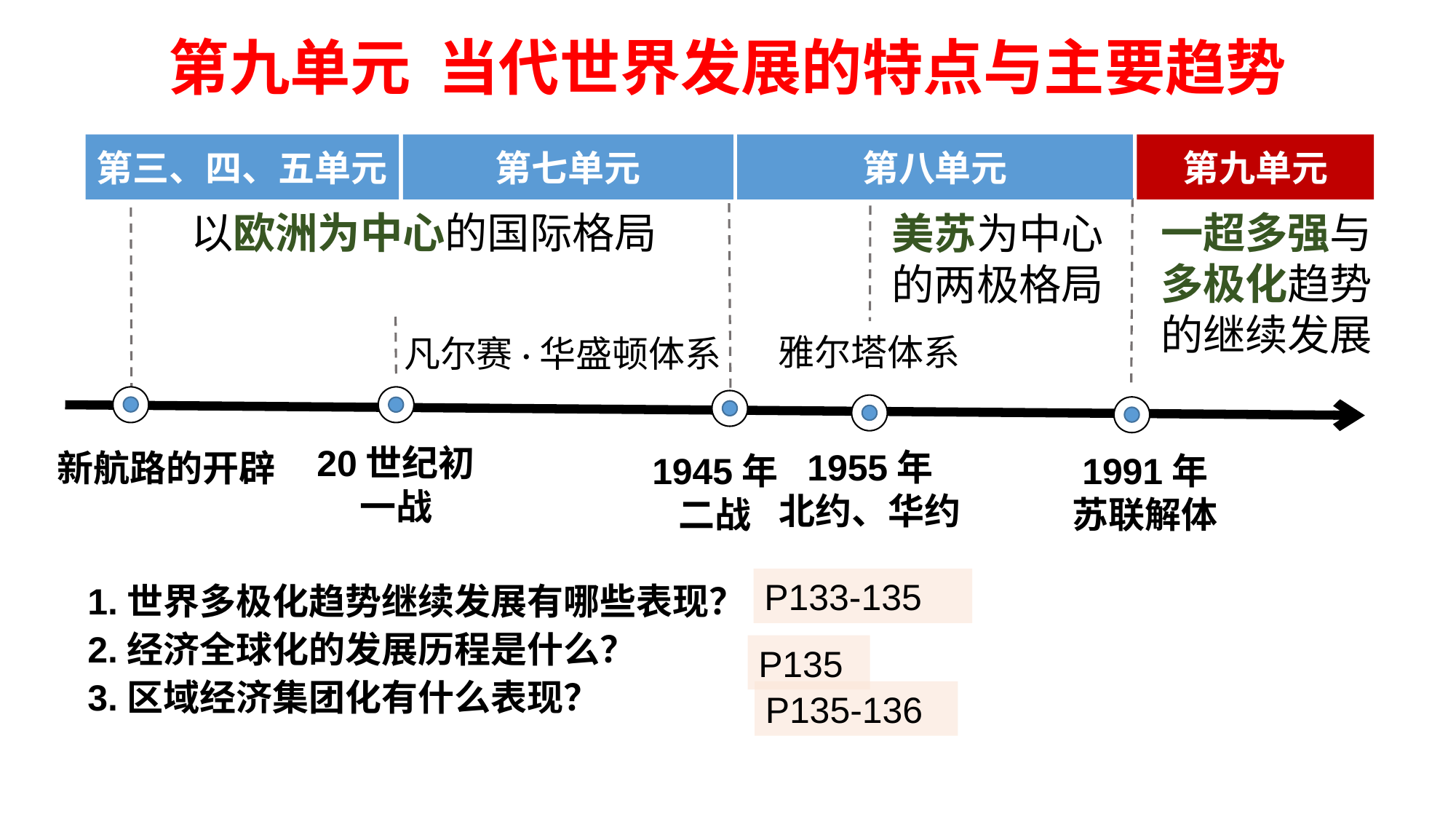

第九单元  当代世界发展的特点与主要趋势
第三、四、五单元
第七单元
第八单元
第九单元
以欧洲为中心的国际格局
一超多强与
多极化趋势
的继续发展
美苏为中心
的两极格局
雅尔塔体系
凡尔赛·华盛顿体系

20世纪初
一战
1955年
北约、华约
新航路的开辟
1945年
二战
1991年
苏联解体
1.世界多极化趋势继续发展有哪些表现？
2.经济全球化的发展历程是什么？
3.区域经济集团化有什么表现？
P133-135
P135
P135-136